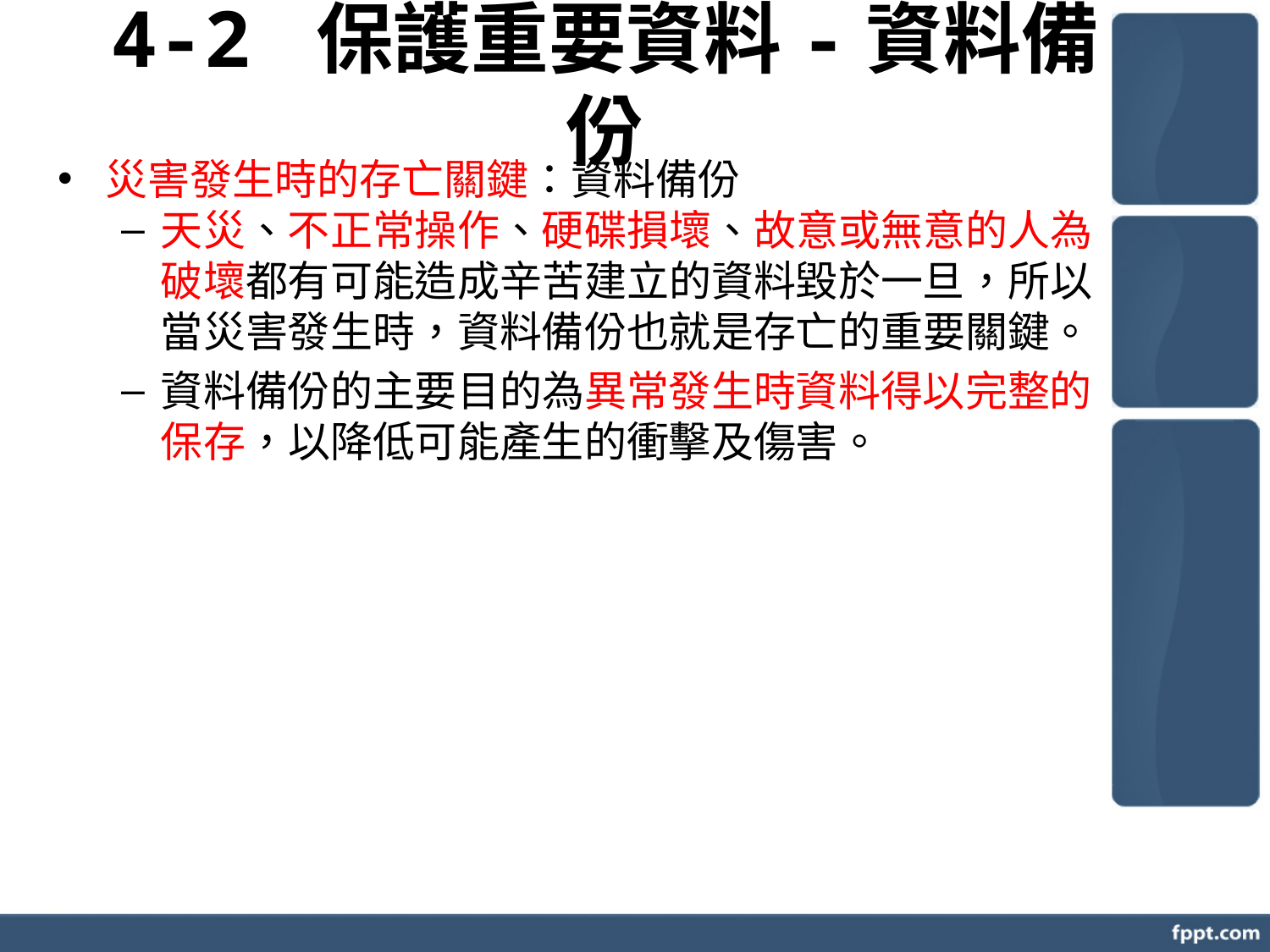

4-2 保護重要資料-資料備份
災害發生時的存亡關鍵：資料備份
天災、不正常操作、硬碟損壞、故意或無意的人為破壞都有可能造成辛苦建立的資料毀於一旦，所以當災害發生時，資料備份也就是存亡的重要關鍵。
資料備份的主要目的為異常發生時資料得以完整的保存，以降低可能產生的衝擊及傷害。